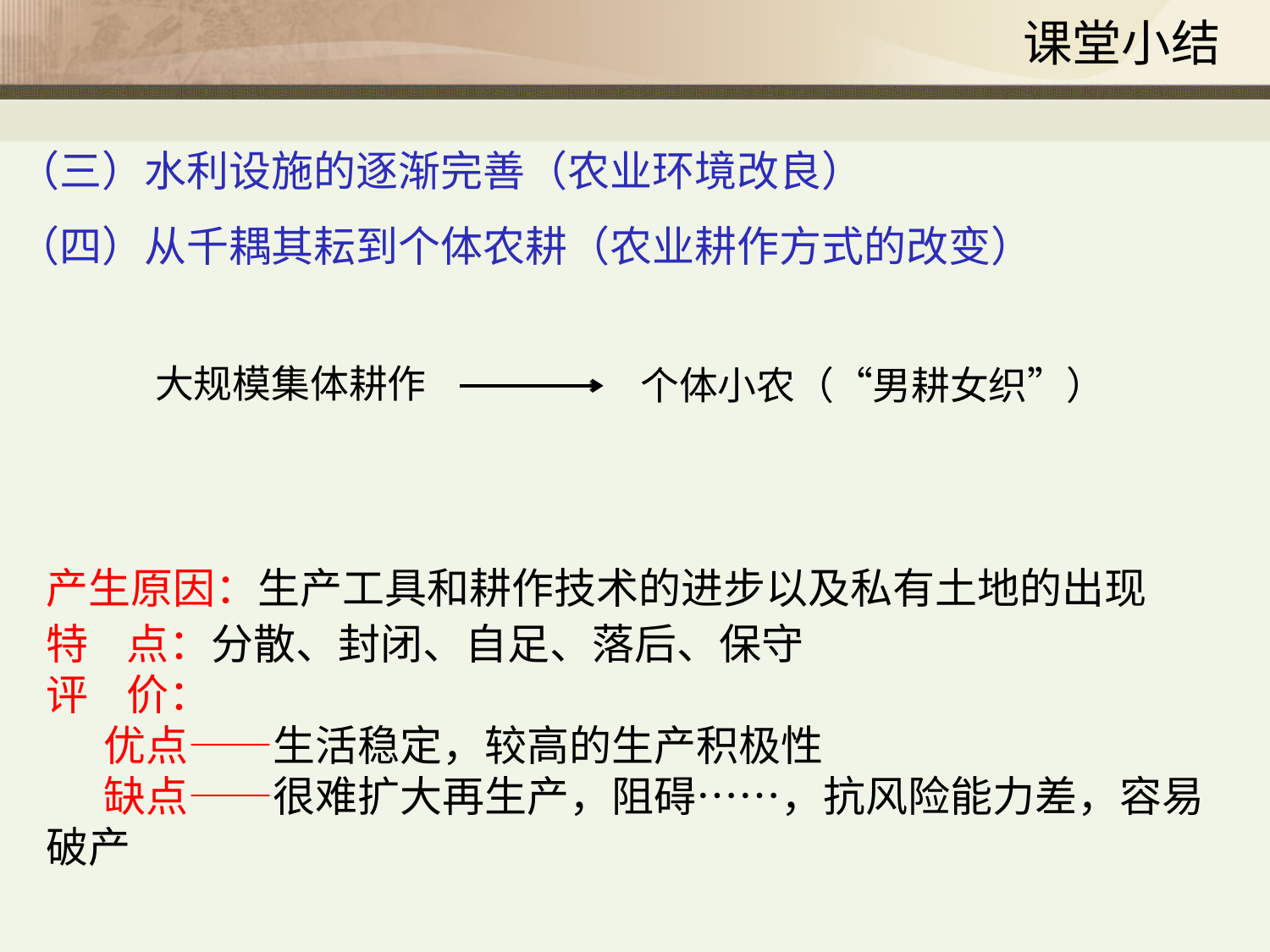

课堂小结
（三）水利设施的逐渐完善（农业环境改良）
（四）从千耦其耘到个体农耕（农业耕作方式的改变）
大规模集体耕作
个体小农（“男耕女织”）
产生原因：生产工具和耕作技术的进步以及私有土地的出现
特    点：分散、封闭、自足、落后、保守
评    价：
     优点——生活稳定，较高的生产积极性
     缺点——很难扩大再生产，阻碍……，抗风险能力差，容易破产